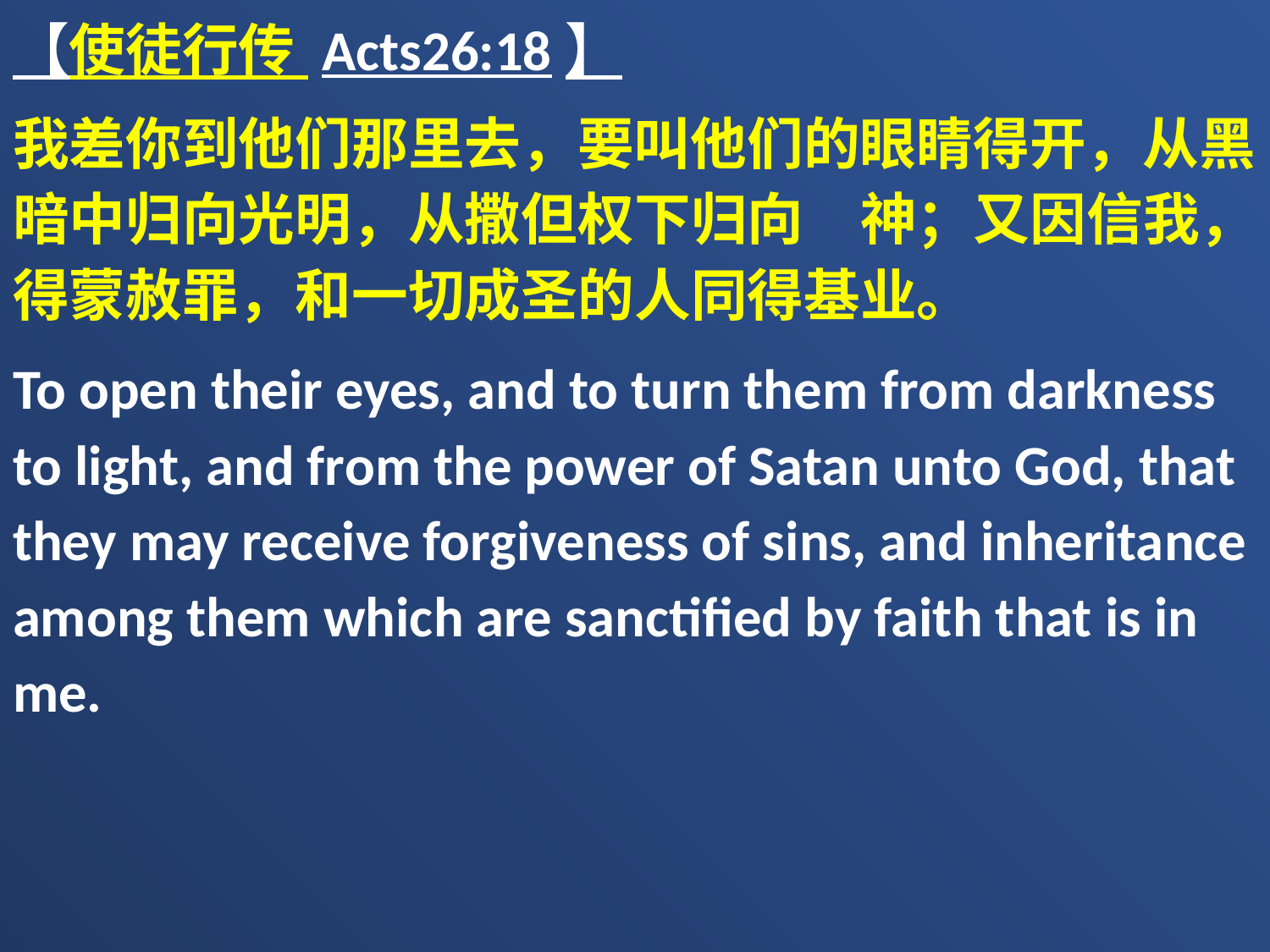

【使徒行传 Acts26:18】
我差你到他们那里去，要叫他们的眼睛得开，从黑暗中归向光明，从撒但权下归向　神；又因信我，得蒙赦罪，和一切成圣的人同得基业。
To open their eyes, and to turn them from darkness to light, and from the power of Satan unto God, that they may receive forgiveness of sins, and inheritance among them which are sanctified by faith that is in me.